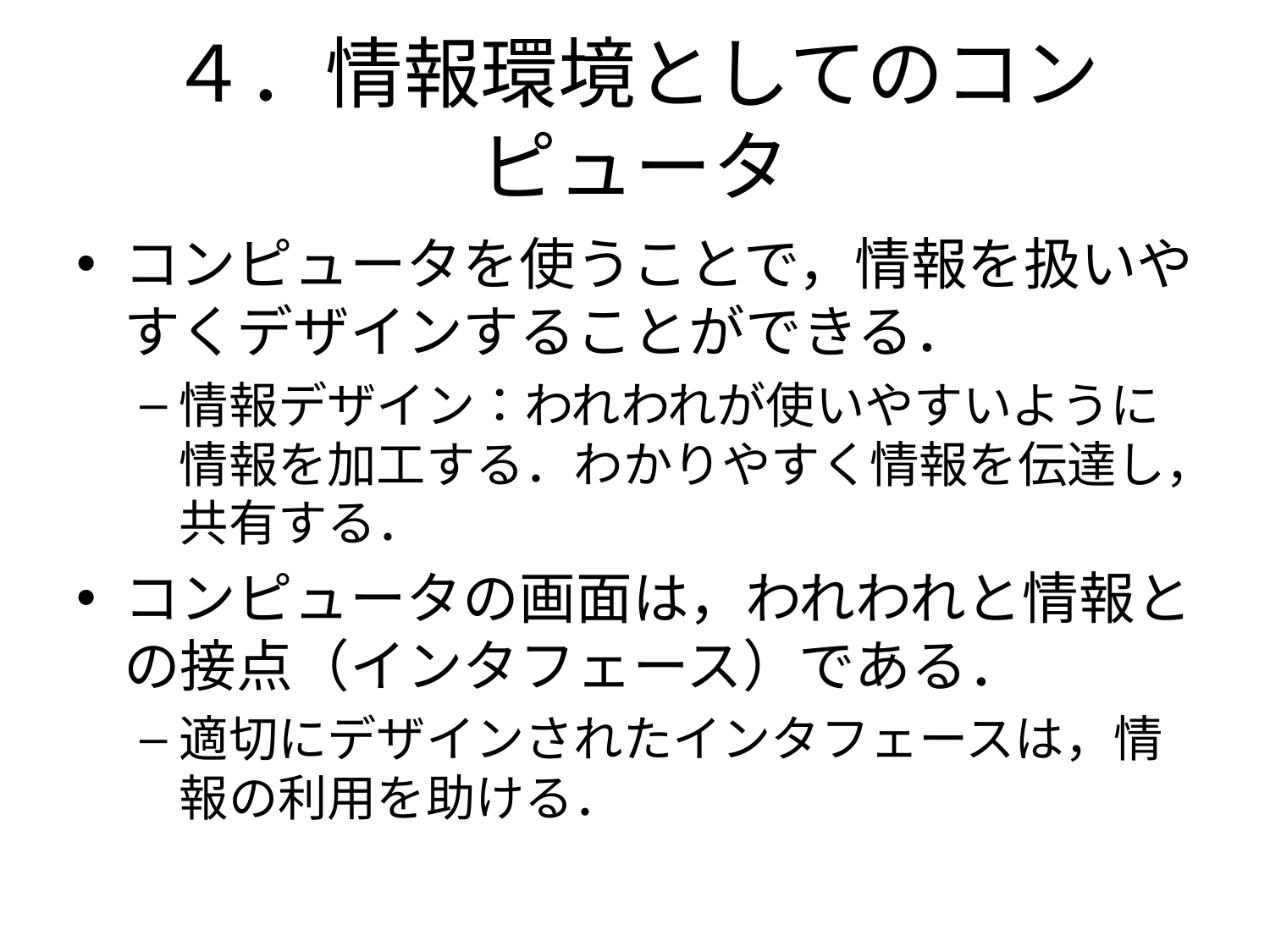

# ４．情報環境としてのコンピュータ
コンピュータを使うことで，情報を扱いやすくデザインすることができる．
情報デザイン：われわれが使いやすいように情報を加工する．わかりやすく情報を伝達し，共有する．
コンピュータの画面は，われわれと情報との接点（インタフェース）である．
適切にデザインされたインタフェースは，情報の利用を助ける．